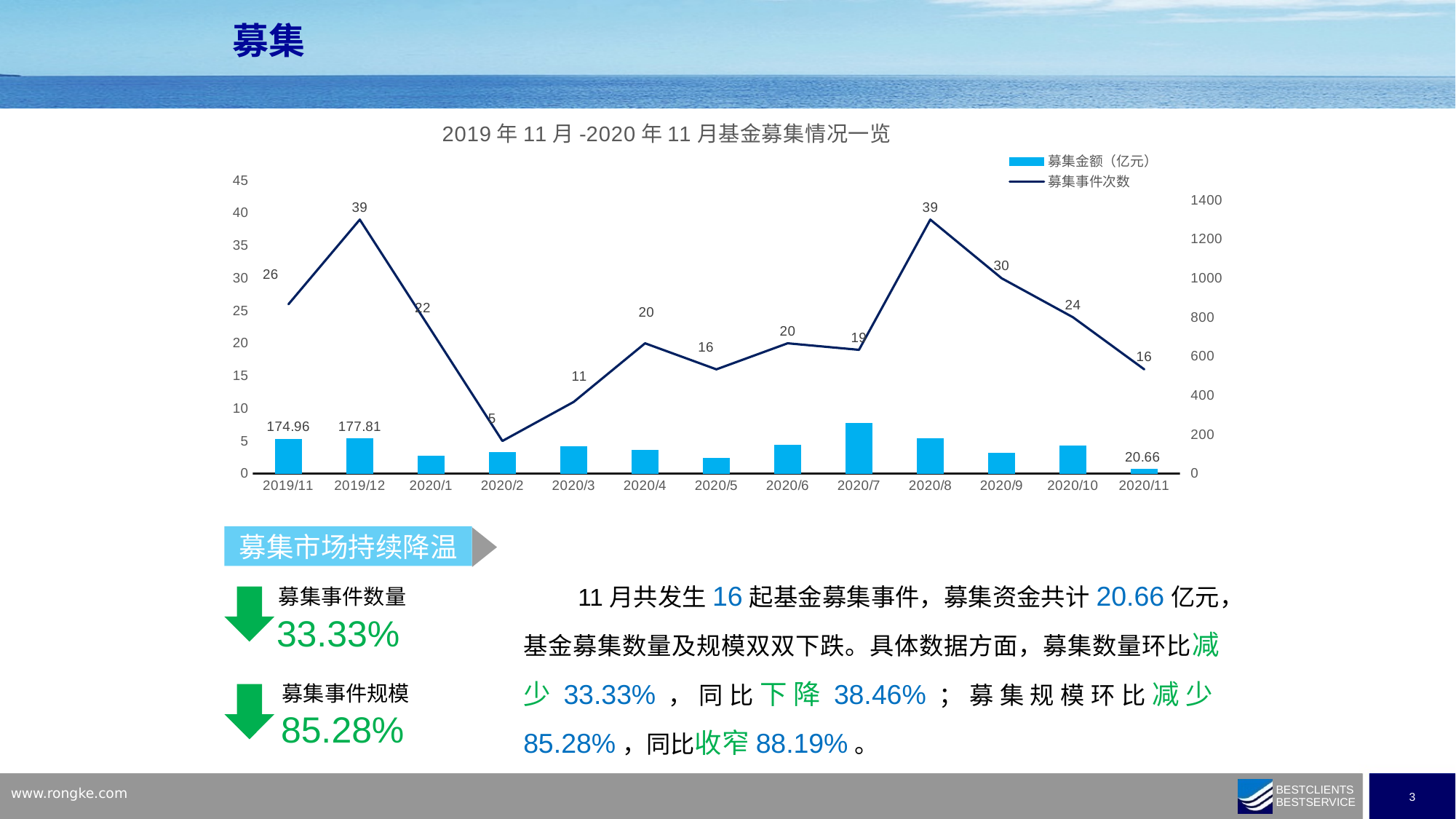

募集

### Chart: 2019年11月-2020年11月基金募集情况一览

| Category | 募集金额（亿元） | 募集事件次数 |
|---|---|---|
| 44165 | 20.66 | 16.0 |
| 44135 | 140.31735 | 24.0 |
| 44104 | 105.39 | 30.0 |
| 44074 | 179.8196 | 39.0 |
| 44043 | 257.17 | 19.0 |
| 44012 | 144.8 | 20.0 |
| 43982 | 78.091201 | 16.0 |
| 43951 | 120.3 | 20.0 |
| 43921 | 139.228 | 11.0 |
| 43890 | 107.01 | 5.0 |
| 43861 | 87.6348 | 22.0 |
| 43830 | 177.809337 | 39.0 |
| 43799 | 174.9621 | 26.0 |
募集市场持续降温

11月共发生16起基金募集事件，募集资金共计20.66亿元，基金募集数量及规模双双下跌。具体数据方面，募集数量环比减少33.33%，同比下降38.46%；募集规模环比减少85.28%，同比收窄88.19%。
募集事件数量

33.33%
募集事件规模

85.28%